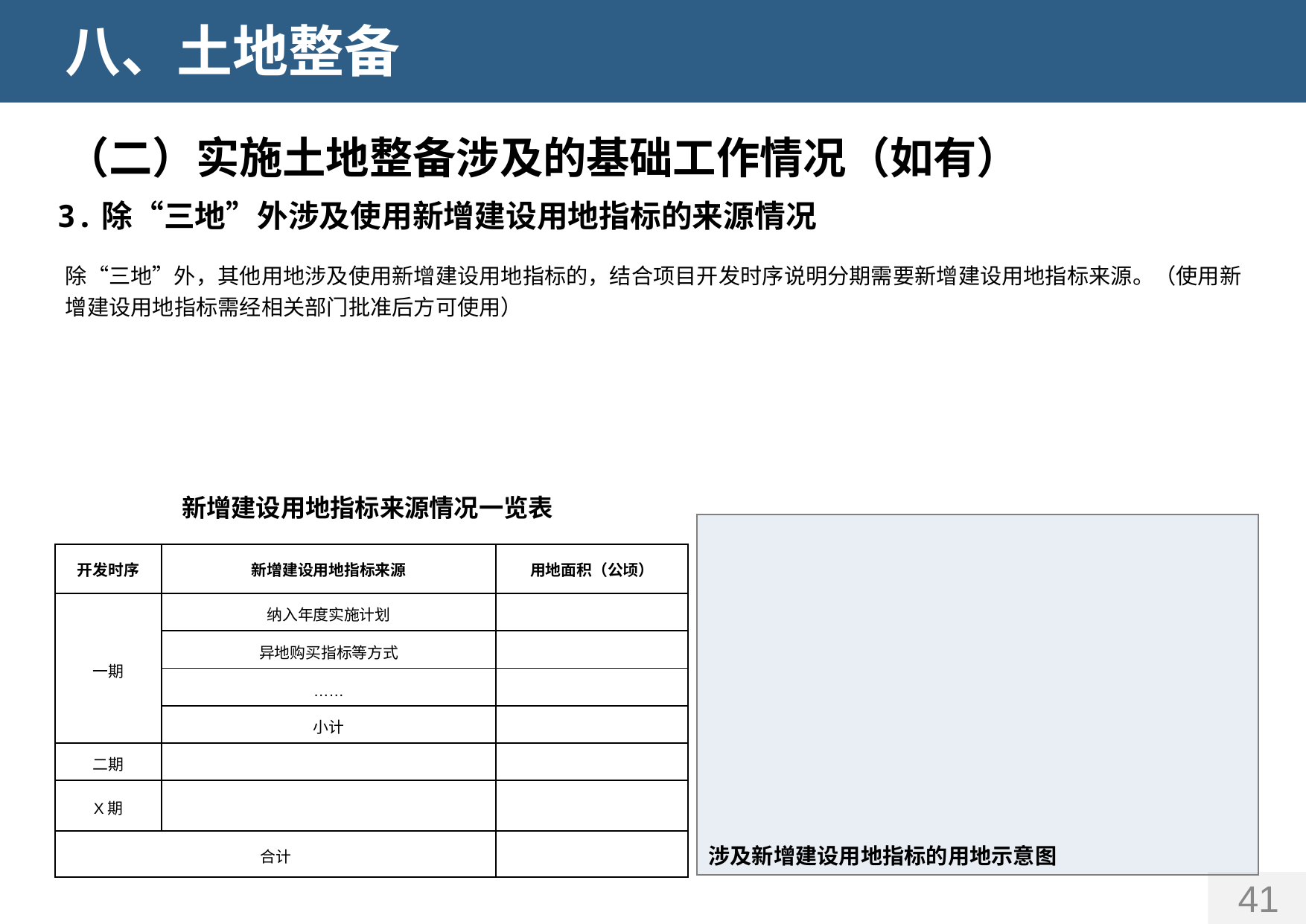

八、土地整备
（二）实施土地整备涉及的基础工作情况（如有）
3.除“三地”外涉及使用新增建设用地指标的来源情况
除“三地”外，其他用地涉及使用新增建设用地指标的，结合项目开发时序说明分期需要新增建设用地指标来源。（使用新增建设用地指标需经相关部门批准后方可使用）
新增建设用地指标来源情况一览表

| 开发时序 | 新增建设用地指标来源 | 用地面积（公顷） |
| --- | --- | --- |
| 一期 | 纳入年度实施计划 |  |
|  | 异地购买指标等方式 |  |
|  | …… |  |
|  | 小计 |  |
| 二期 |  |  |
| X期 |  |  |
| 合计 |  |  |
涉及新增建设用地指标的用地示意图
41